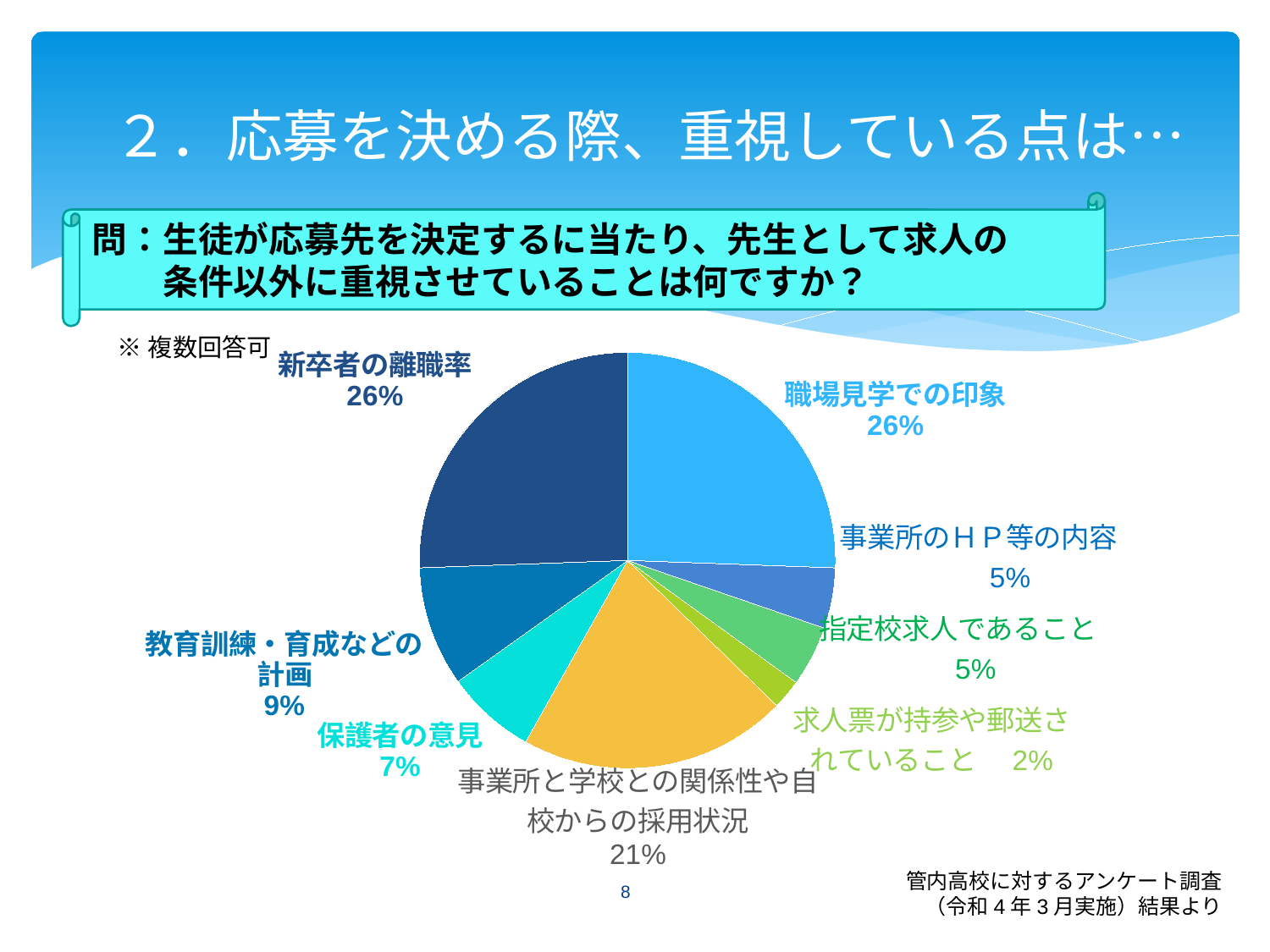

# ２．応募を決める際、重視している点は…
問：生徒が応募先を決定するに当たり、先生として求人の
　　条件以外に重視させていることは何ですか？

### Chart

| Category | 売上高 |
|---|---|
| 職場見学での印象 | 0.256 |
| 事業所のＨＰ等の内容 | 0.047 |
| 指定校求人であること | 0.047 |
| 求人票が持参や郵送されていること | 0.023 |
| 事業所と学校との関係性や自校からの採用状況 | 0.209 |
| 保護者の意見 | 0.07 |
| 教育訓練・育成などの計画 | 0.093 |
| 新卒者の離職率 | 0.256 |
※複数回答可
管内高校に対するアンケート調査
（令和4年3月実施）結果より
8